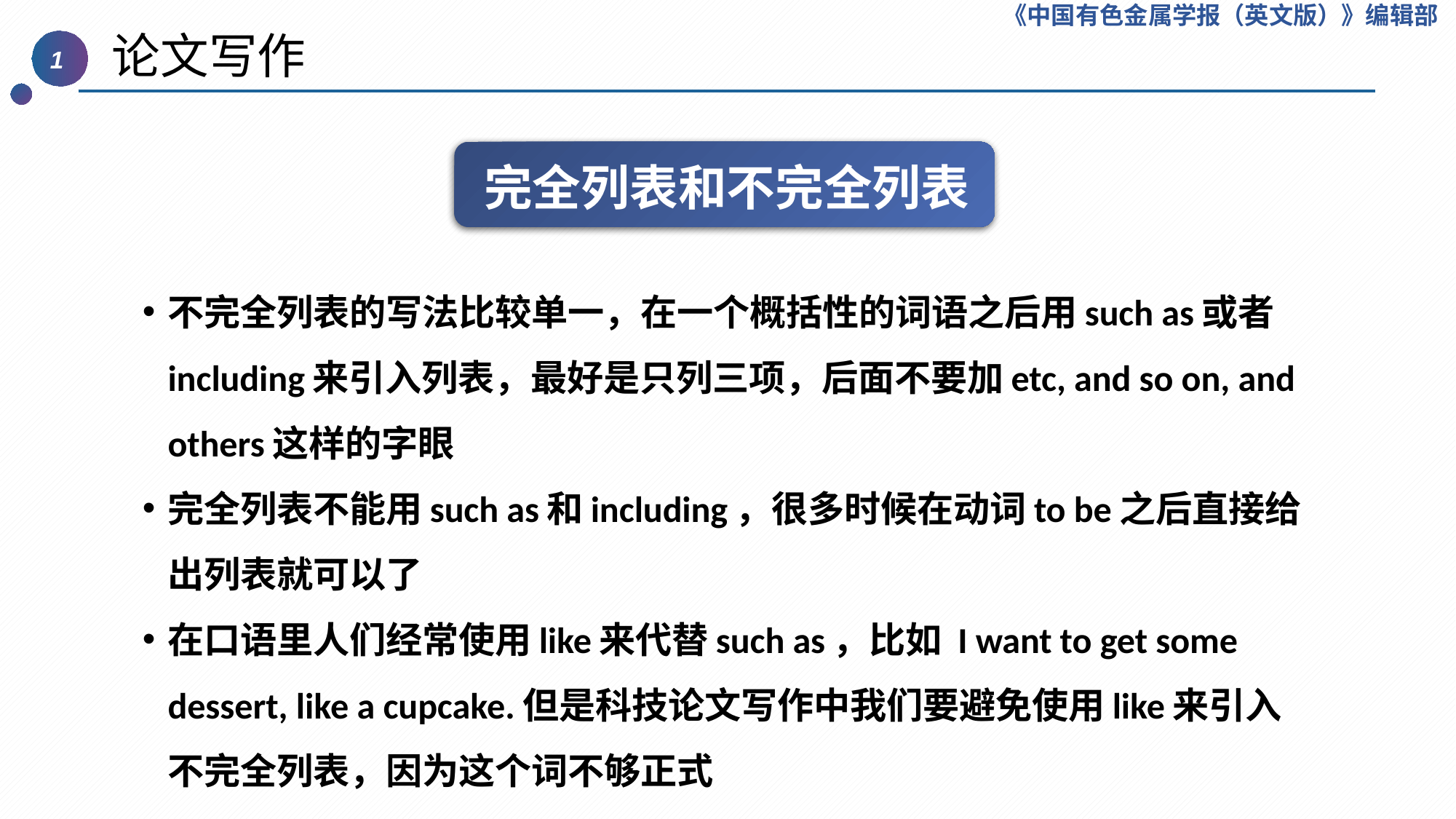

《中国有色金属学报（英文版）》编辑部

      论文写作

1

完全列表和不完全列表
不完全列表的写法比较单一，在一个概括性的词语之后用such as或者including来引入列表，最好是只列三项，后面不要加etc, and so on, and others这样的字眼
完全列表不能用such as和including，很多时候在动词to be之后直接给出列表就可以了
在口语里人们经常使用like来代替such as，比如 I want to get some dessert, like a cupcake.但是科技论文写作中我们要避免使用like来引入不完全列表，因为这个词不够正式